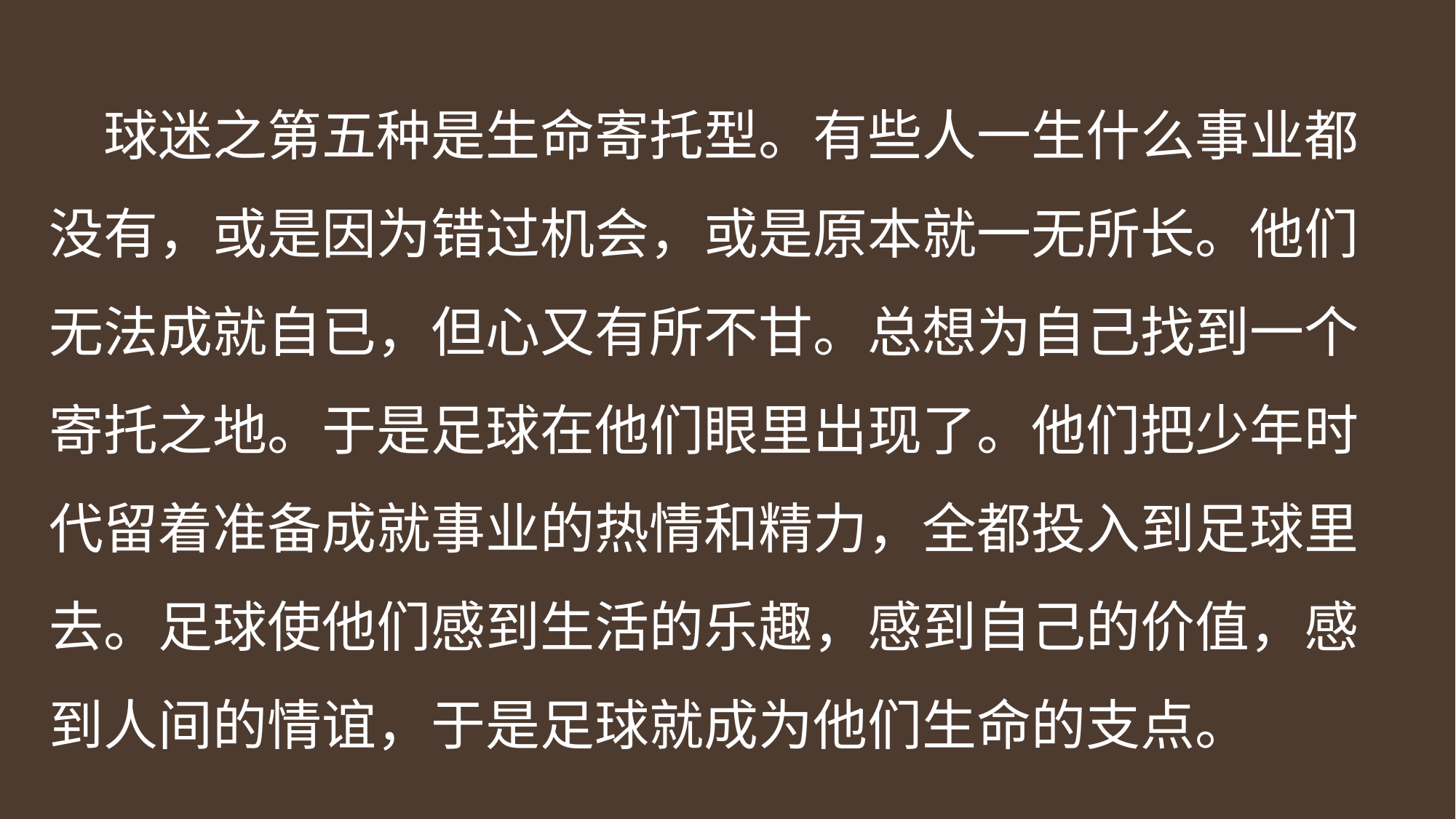

球迷之第五种是生命寄托型。有些人一生什么事业都没有，或是因为错过机会，或是原本就一无所长。他们无法成就自已，但心又有所不甘。总想为自己找到一个寄托之地。于是足球在他们眼里出现了。他们把少年时代留着准备成就事业的热情和精力，全都投入到足球里去。足球使他们感到生活的乐趣，感到自己的价值，感到人间的情谊，于是足球就成为他们生命的支点。